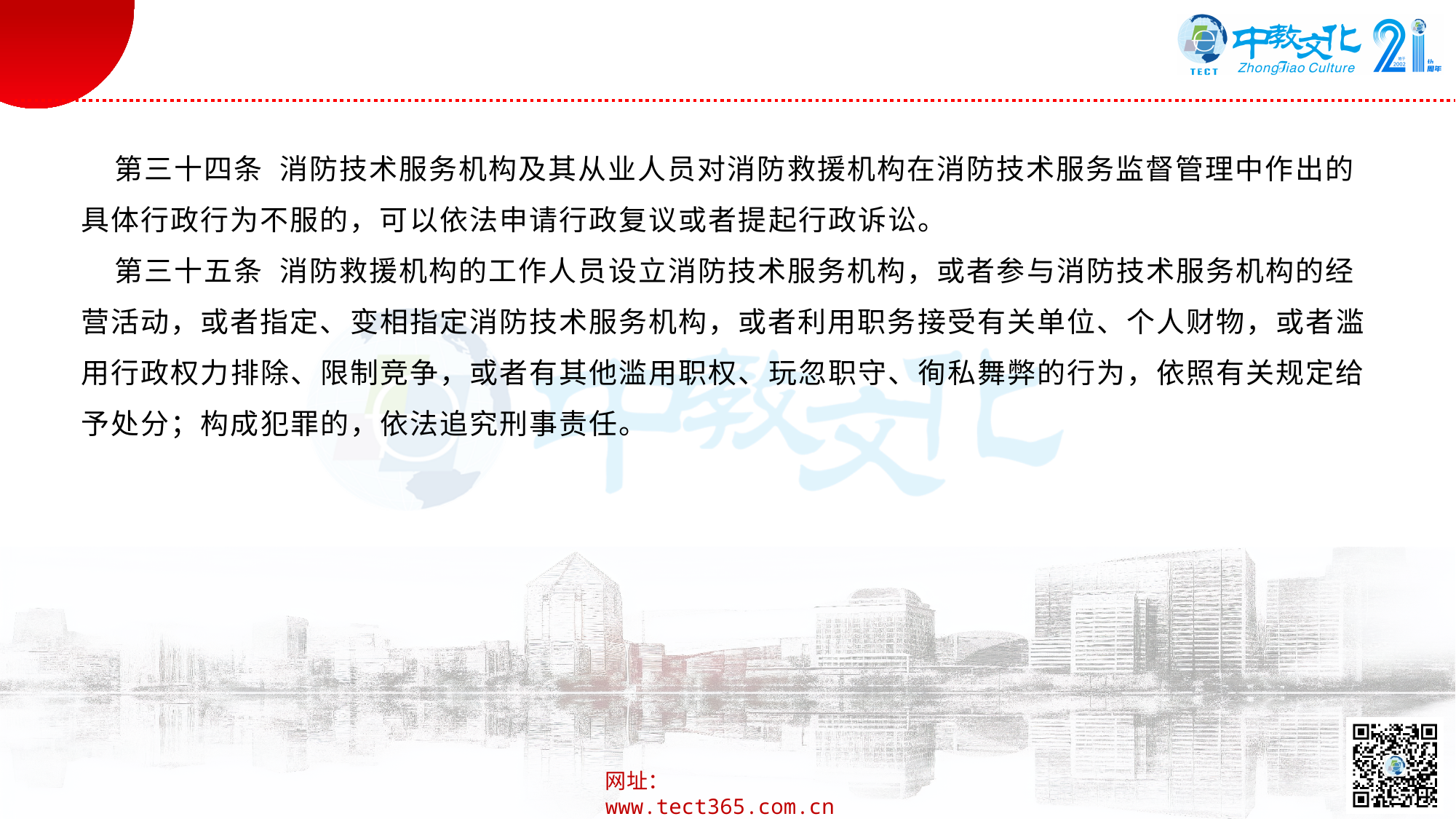

第三十四条  消防技术服务机构及其从业人员对消防救援机构在消防技术服务监督管理中作出的具体行政行为不服的，可以依法申请行政复议或者提起行政诉讼。
第三十五条  消防救援机构的工作人员设立消防技术服务机构，或者参与消防技术服务机构的经营活动，或者指定、变相指定消防技术服务机构，或者利用职务接受有关单位、个人财物，或者滥用行政权力排除、限制竞争，或者有其他滥用职权、玩忽职守、徇私舞弊的行为，依照有关规定给予处分；构成犯罪的，依法追究刑事责任。